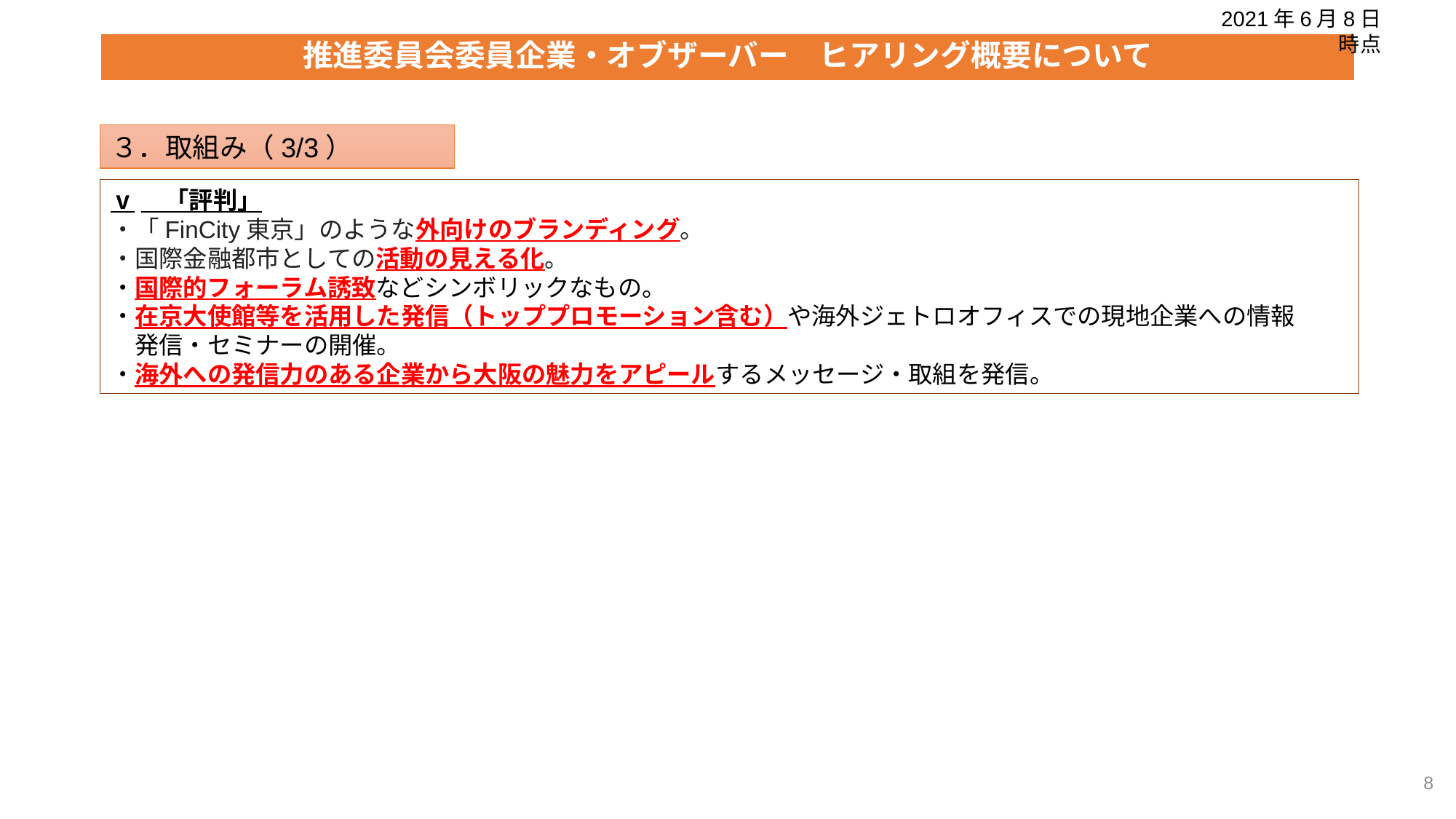

2021年6月8日時点
# 推進委員会委員企業・オブザーバー　ヒアリング概要について
３．取組み（3/3）
ⅴ　「評判」
・「FinCity東京」のような外向けのブランディング。
・国際金融都市としての活動の見える化。
・国際的フォーラム誘致などシンボリックなもの。
・在京大使館等を活用した発信（トッププロモーション含む）や海外ジェトロオフィスでの現地企業への情報
　発信・セミナーの開催。
・海外への発信力のある企業から大阪の魅力をアピールするメッセージ・取組を発信。

8